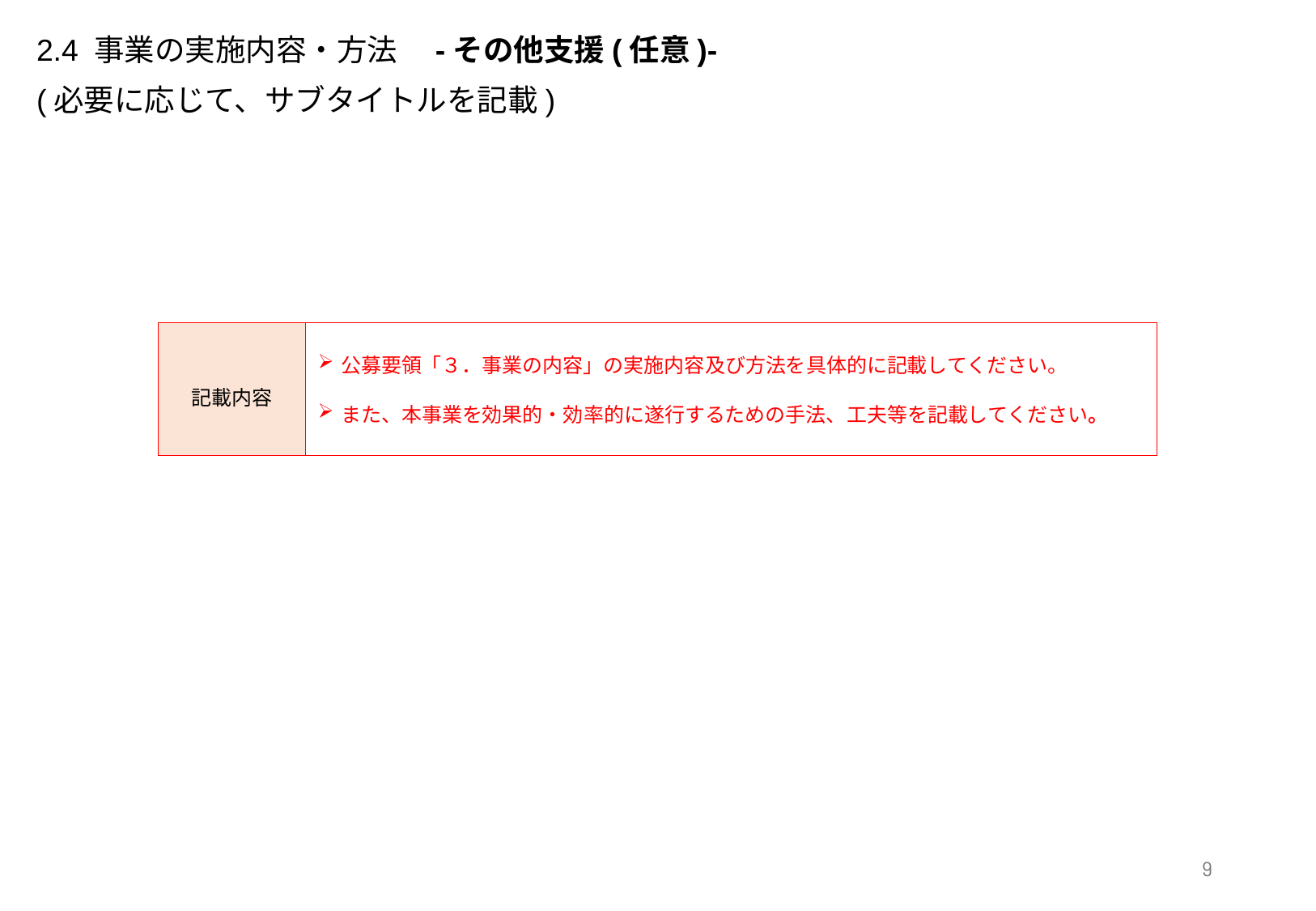

2.4 事業の実施内容・方法　-その他支援(任意)-
(必要に応じて、サブタイトルを記載)
| 記載内容 | 公募要領「３．事業の内容」の実施内容及び方法を具体的に記載してください。 また、本事業を効果的・効率的に遂行するための手法、工夫等を記載してください。 |
| --- | --- |
9